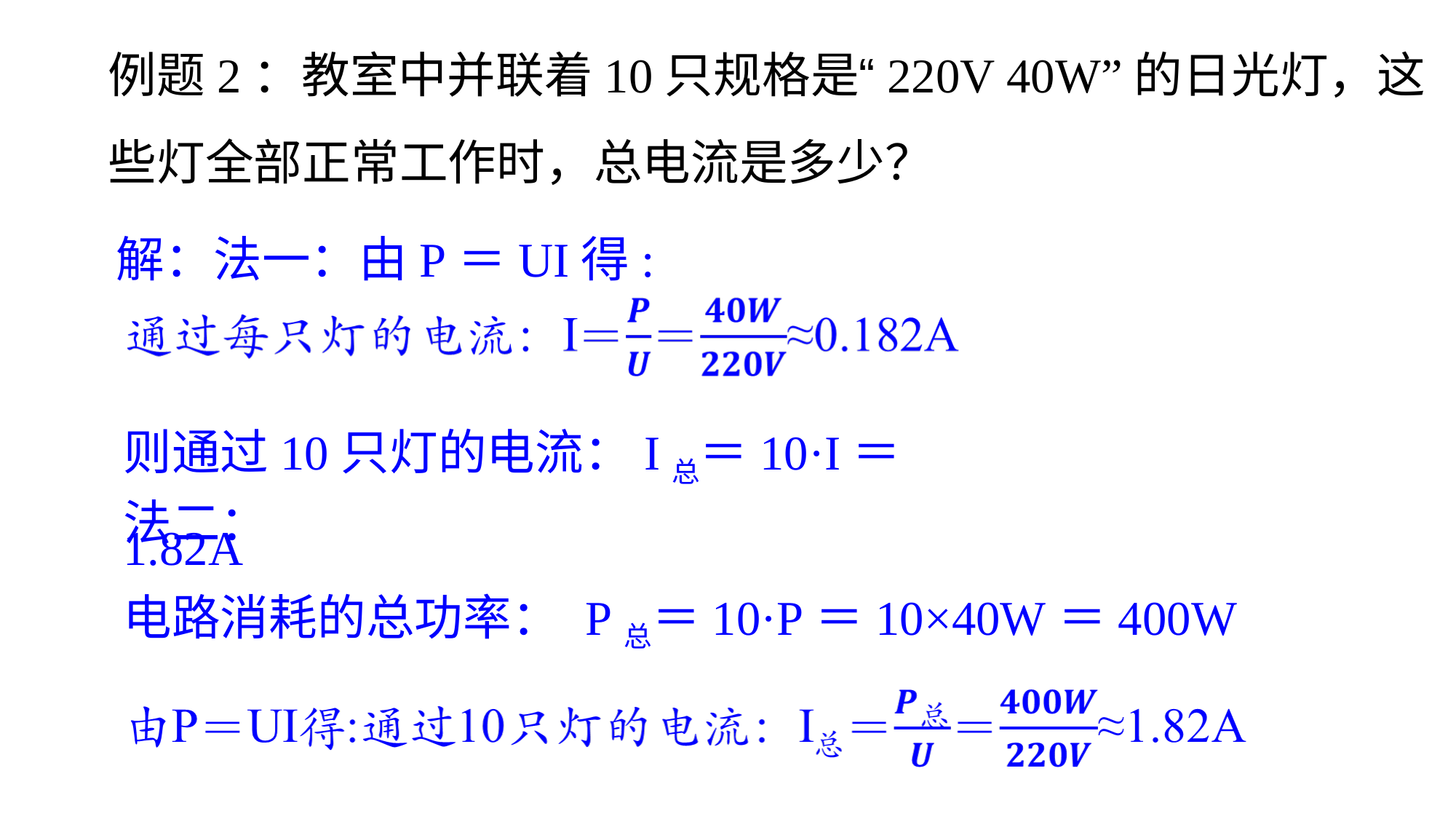

例题2：教室中并联着10只规格是“220V 40W”的日光灯，这些灯全部正常工作时，总电流是多少？
解：法一：由P＝UI得:

则通过10只灯的电流：I总＝10·I＝1.82A
法二：
电路消耗的总功率： P总＝10·P＝10×40W＝400W